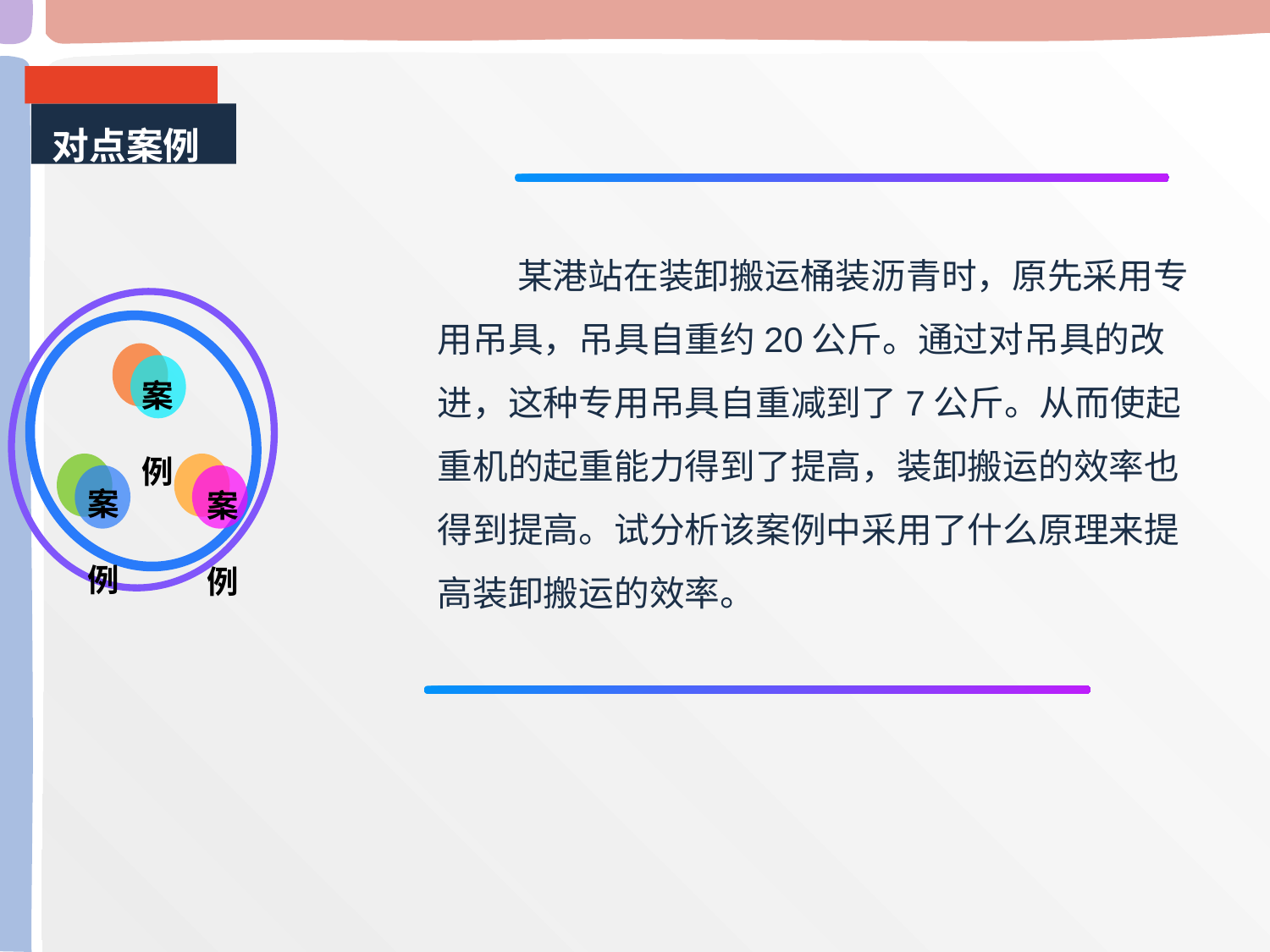

对点案例

 某港站在装卸搬运桶装沥青时，原先采用专用吊具，吊具自重约20公斤。通过对吊具的改进，这种专用吊具自重减到了7公斤。从而使起重机的起重能力得到了提高，装卸搬运的效率也得到提高。试分析该案例中采用了什么原理来提高装卸搬运的效率。

案  例

案  例
案  例